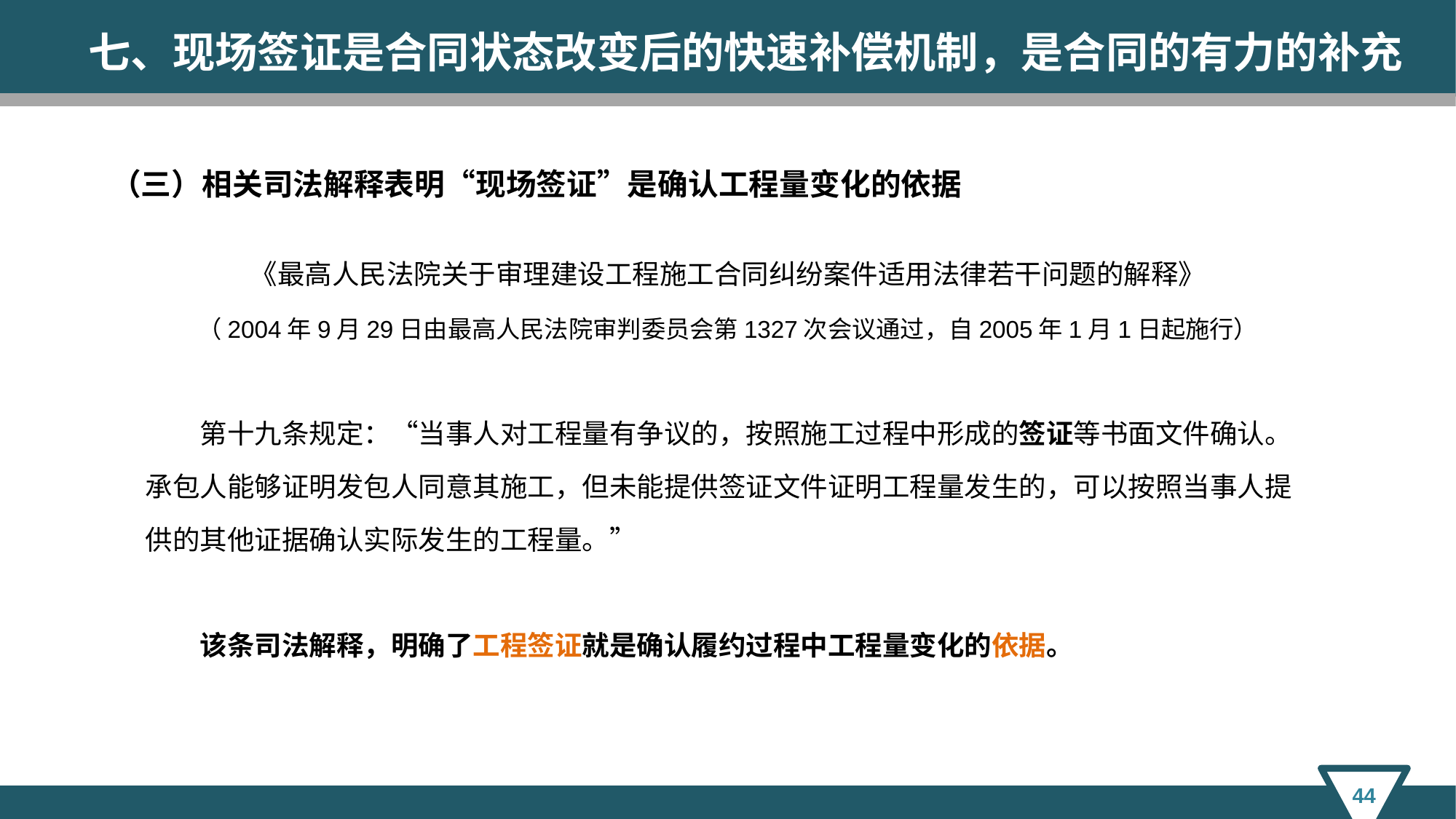

七、现场签证是合同状态改变后的快速补偿机制，是合同的有力的补充
（三）相关司法解释表明“现场签证”是确认工程量变化的依据
《最高人民法院关于审理建设工程施工合同纠纷案件适用法律若干问题的解释》
（2004年9月29日由最高人民法院审判委员会第1327次会议通过，自2005年1月1日起施行）

第十九条规定：“当事人对工程量有争议的，按照施工过程中形成的签证等书面文件确认。承包人能够证明发包人同意其施工，但未能提供签证文件证明工程量发生的，可以按照当事人提供的其他证据确认实际发生的工程量。”

该条司法解释，明确了工程签证就是确认履约过程中工程量变化的依据。